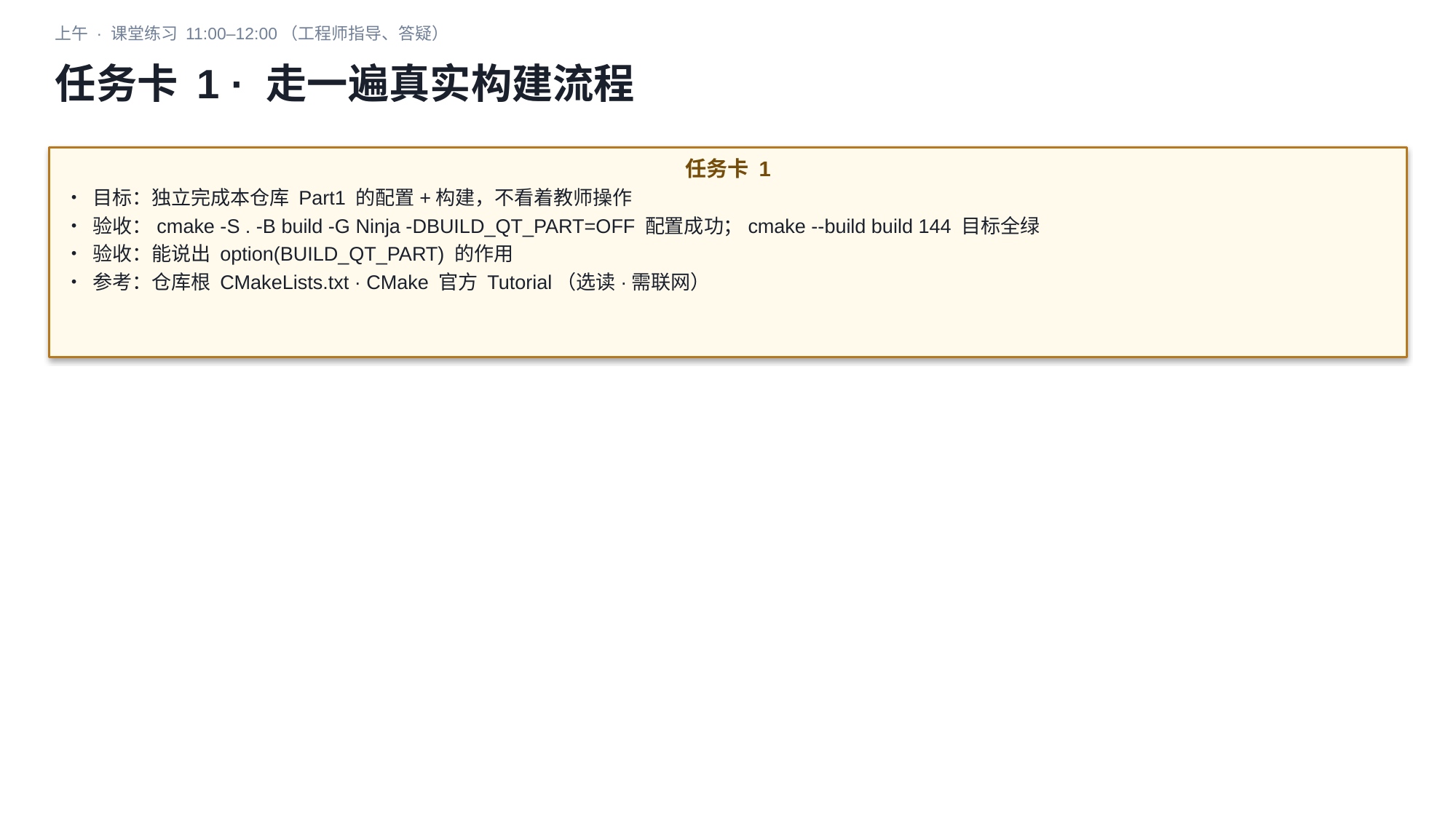

上午 · 课堂练习 11:00–12:00（工程师指导、答疑）
任务卡 1 · 走一遍真实构建流程
任务卡 1
• 目标：独立完成本仓库 Part1 的配置+构建，不看着教师操作
• 验收：cmake -S . -B build -G Ninja -DBUILD_QT_PART=OFF 配置成功；cmake --build build 144 目标全绿
• 验收：能说出 option(BUILD_QT_PART) 的作用
• 参考：仓库根 CMakeLists.txt · CMake 官方 Tutorial（选读·需联网）